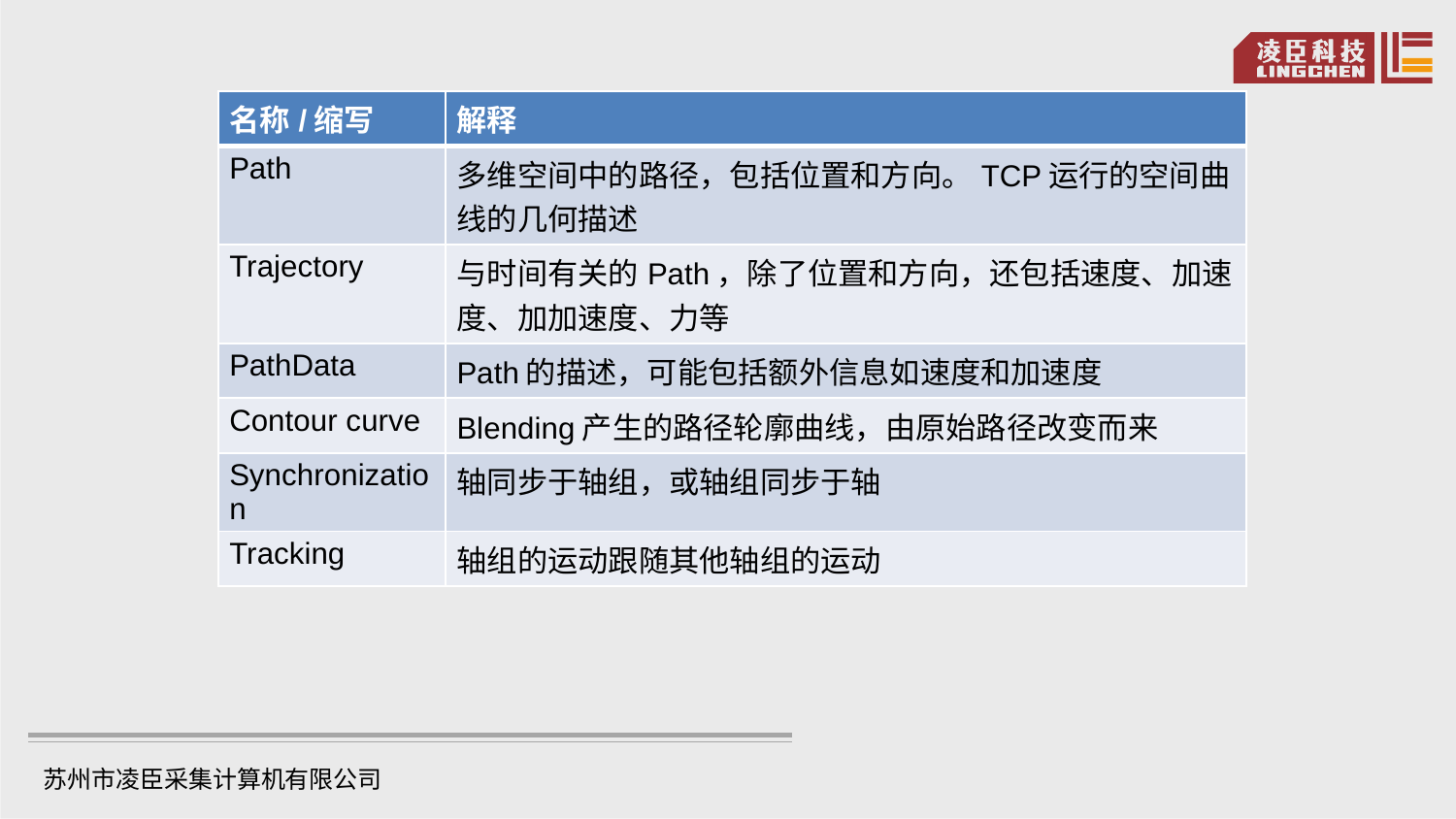

| 名称/缩写 | 解释 |
| --- | --- |
| Path | 多维空间中的路径，包括位置和方向。TCP运行的空间曲线的几何描述 |
| Trajectory | 与时间有关的Path，除了位置和方向，还包括速度、加速度、加加速度、力等 |
| PathData | Path的描述，可能包括额外信息如速度和加速度 |
| Contour curve | Blending产生的路径轮廓曲线，由原始路径改变而来 |
| Synchronization | 轴同步于轴组，或轴组同步于轴 |
| Tracking | 轴组的运动跟随其他轴组的运动 |